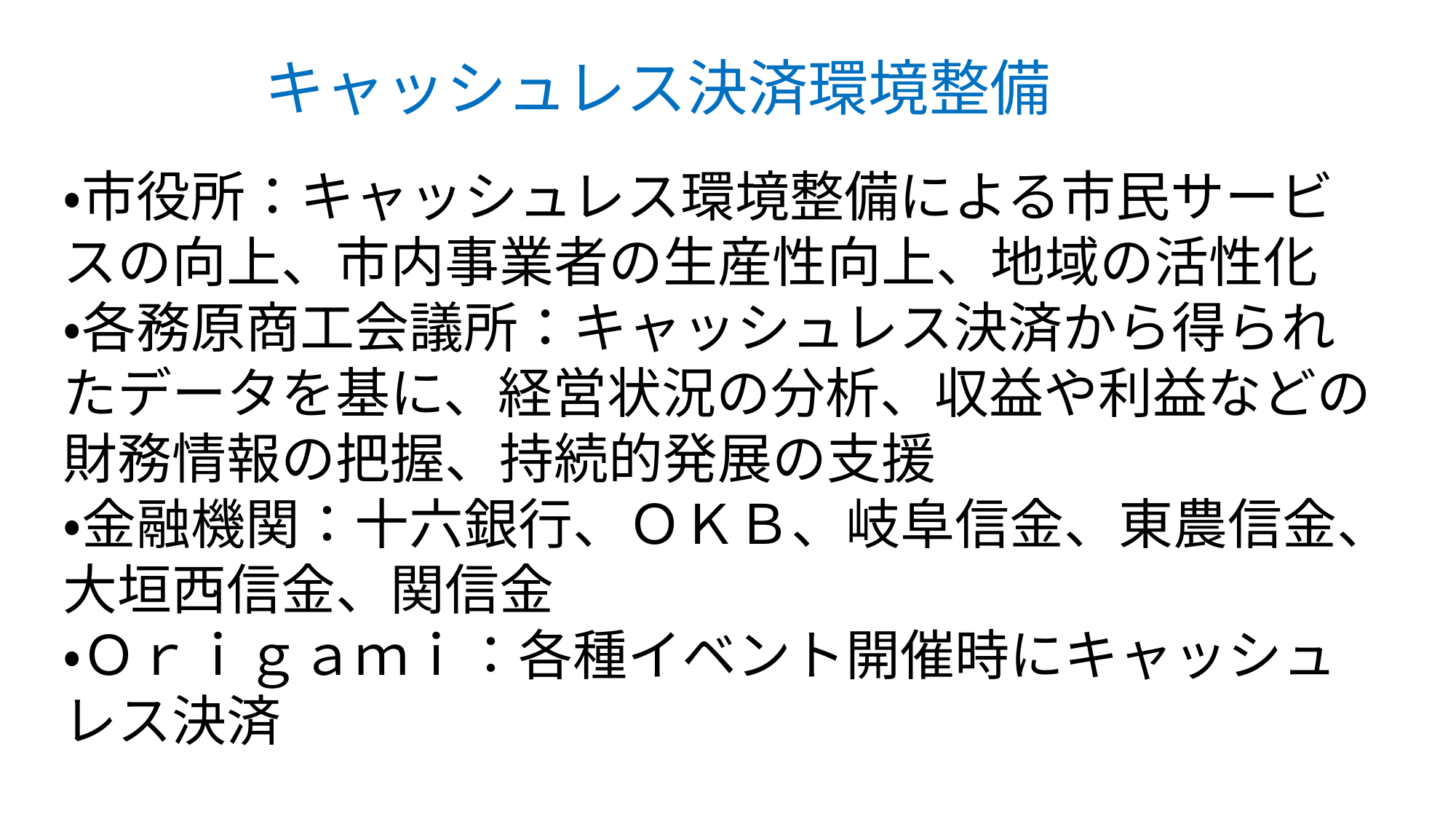

キャッシュレス決済環境整備
・市役所：キャッシュレス環境整備による市民サービスの向上、市内事業者の生産性向上、地域の活性化
・各務原商工会議所：キャッシュレス決済から得られたデータを基に、経営状況の分析、収益や利益などの財務情報の把握、持続的発展の支援
・金融機関：十六銀行、ＯＫＢ、岐阜信金、東農信金、大垣西信金、関信金
・Ｏｒｉｇａｍｉ：各種イベント開催時にキャッシュレス決済